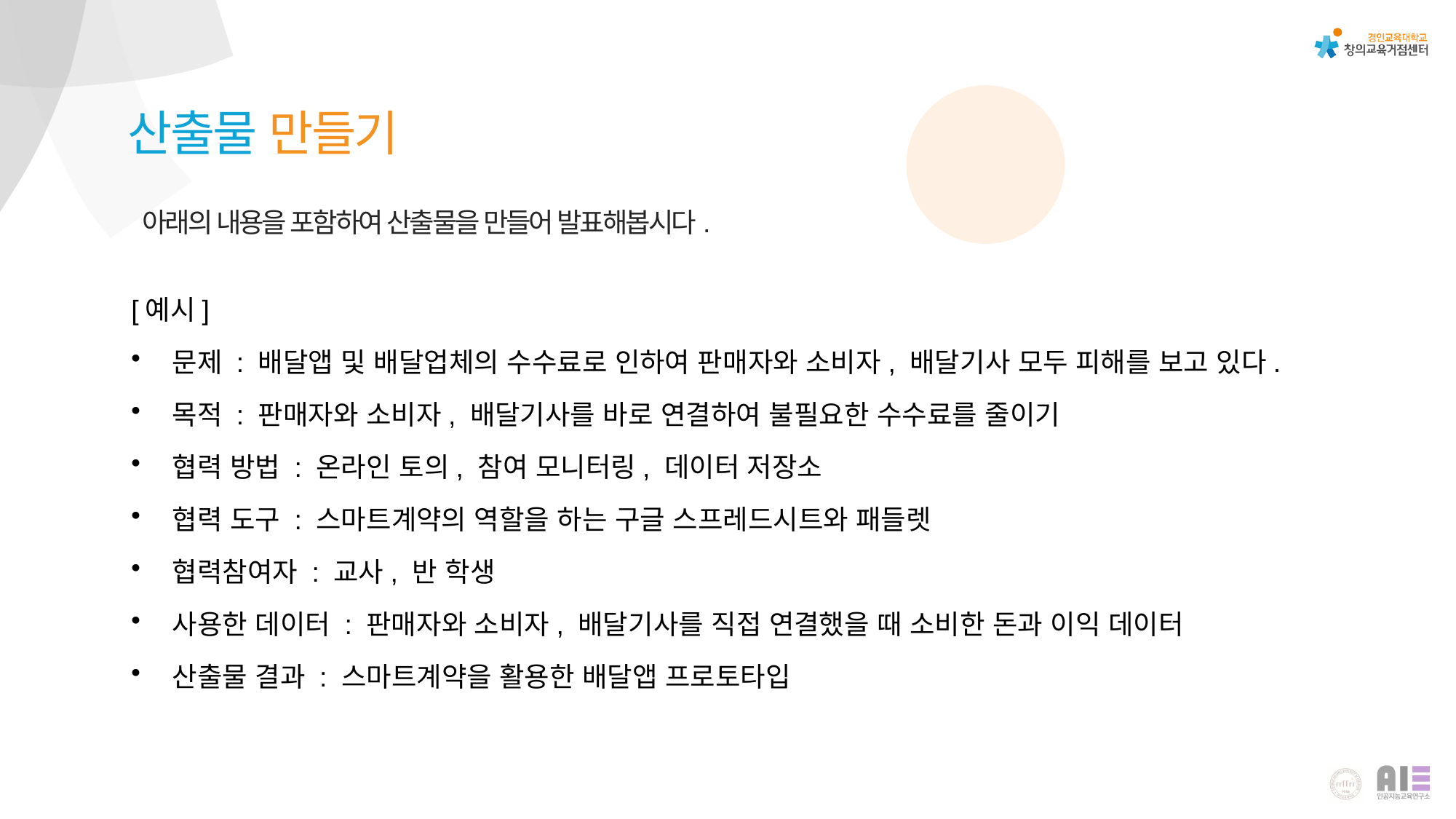

산출물 만들기
아래의 내용을 포함하여 산출물을 만들어 발표해봅시다.
[예시]
문제 : 배달앱 및 배달업체의 수수료로 인하여 판매자와 소비자, 배달기사 모두 피해를 보고 있다.
목적 : 판매자와 소비자, 배달기사를 바로 연결하여 불필요한 수수료를 줄이기
협력 방법 : 온라인 토의, 참여 모니터링, 데이터 저장소
협력 도구 : 스마트계약의 역할을 하는 구글 스프레드시트와 패들렛
협력참여자 : 교사, 반 학생
사용한 데이터 : 판매자와 소비자, 배달기사를 직접 연결했을 때 소비한 돈과 이익 데이터
산출물 결과 : 스마트계약을 활용한 배달앱 프로토타입